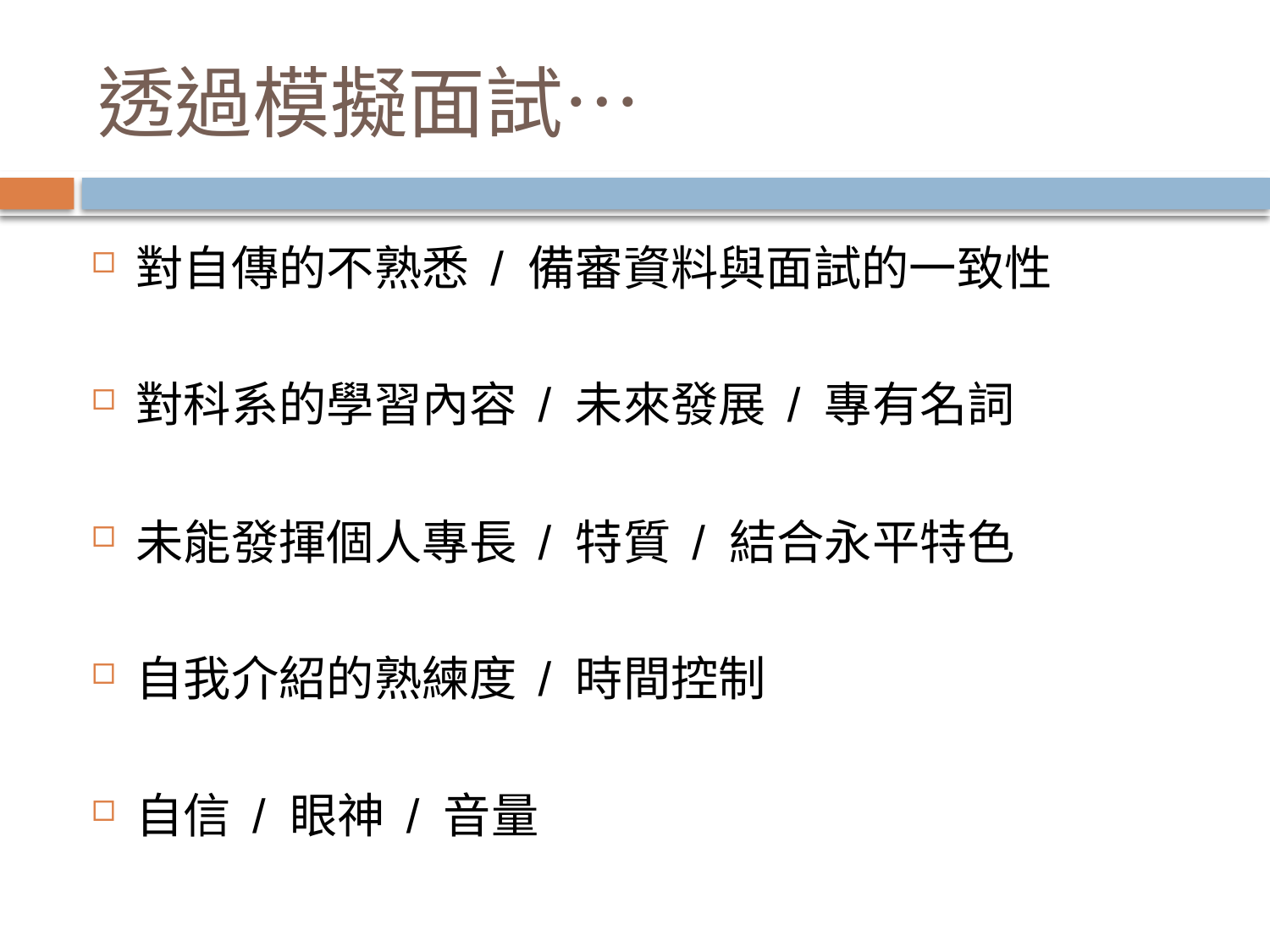

# 透過模擬面試…
對自傳的不熟悉 / 備審資料與面試的一致性

對科系的學習內容 / 未來發展 / 專有名詞

未能發揮個人專長 / 特質 / 結合永平特色

自我介紹的熟練度 / 時間控制

自信 / 眼神 / 音量